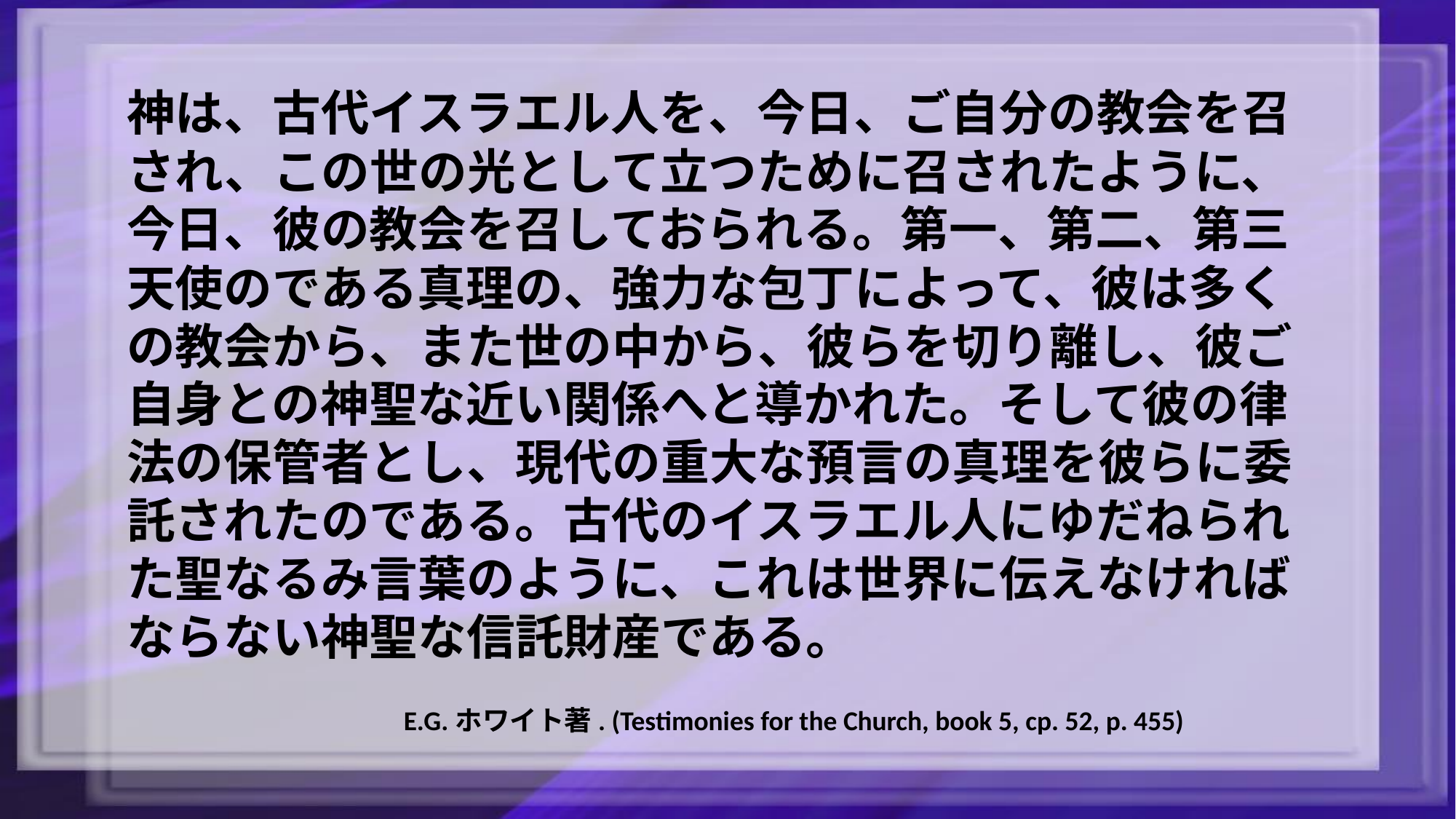

神は、古代イスラエル人を、今日、ご自分の教会を召され、この世の光として立つために召されたように、今日、彼の教会を召しておられる。第一、第二、第三天使のである真理の、強力な包丁によって、彼は多くの教会から、また世の中から、彼らを切り離し、彼ご自身との神聖な近い関係へと導かれた。そして彼の律法の保管者とし、現代の重大な預言の真理を彼らに委託されたのである。古代のイスラエル人にゆだねられた聖なるみ言葉のように、これは世界に伝えなければならない神聖な信託財産である。
E.G.ホワイト著. (Testimonies for the Church, book 5, cp. 52, p. 455)